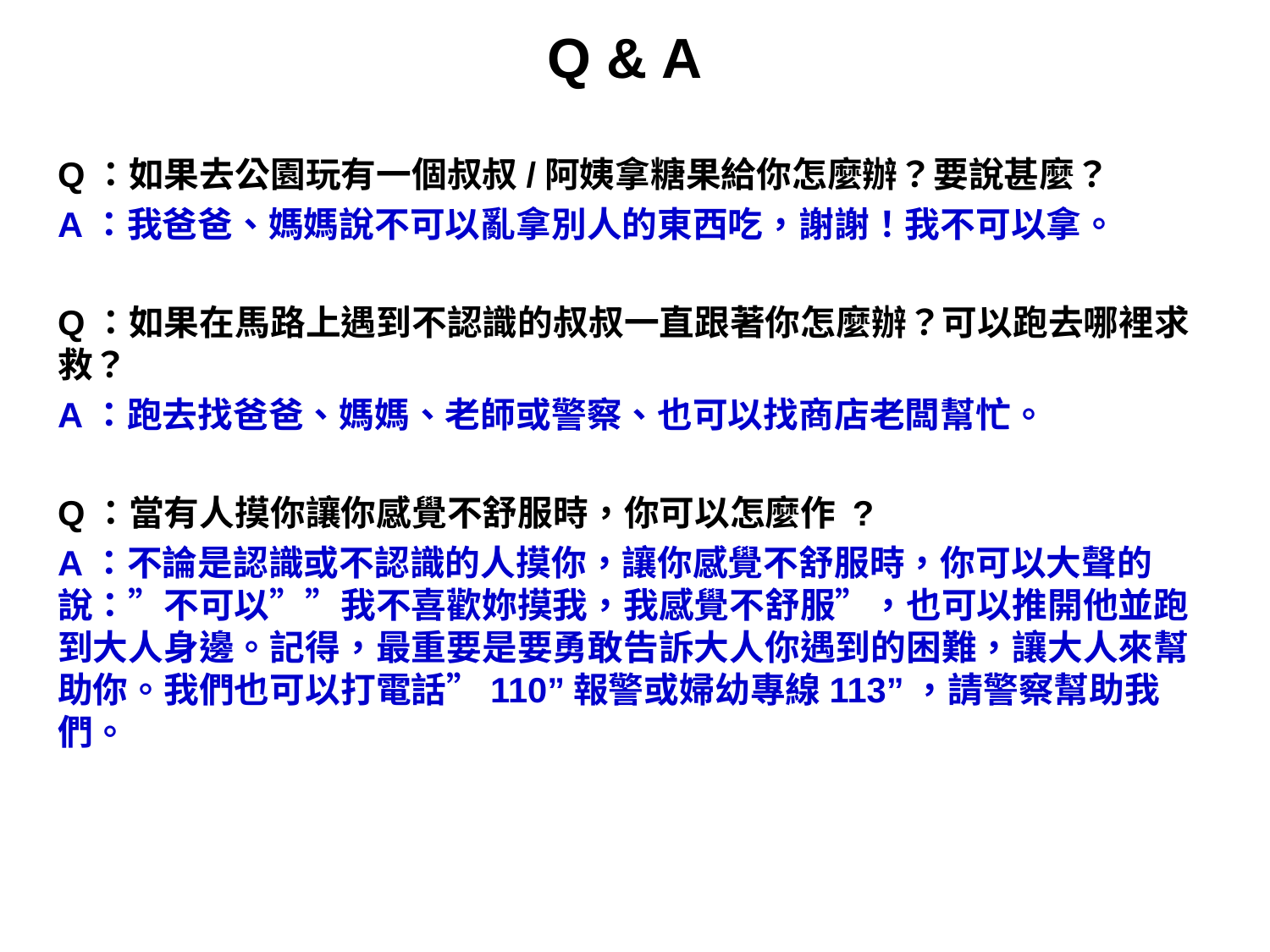

Q & A
Q：如果去公園玩有一個叔叔/阿姨拿糖果給你怎麼辦？要說甚麼？
A：我爸爸、媽媽說不可以亂拿別人的東西吃，謝謝！我不可以拿。

Q：如果在馬路上遇到不認識的叔叔一直跟著你怎麼辦？可以跑去哪裡求救？
A：跑去找爸爸、媽媽、老師或警察、也可以找商店老闆幫忙。

Q：當有人摸你讓你感覺不舒服時，你可以怎麼作 ?
A：不論是認識或不認識的人摸你，讓你感覺不舒服時，你可以大聲的說：”不可以””我不喜歡妳摸我，我感覺不舒服”，也可以推開他並跑到大人身邊。記得，最重要是要勇敢告訴大人你遇到的困難，讓大人來幫助你。我們也可以打電話”110”報警或婦幼專線113”，請警察幫助我們。